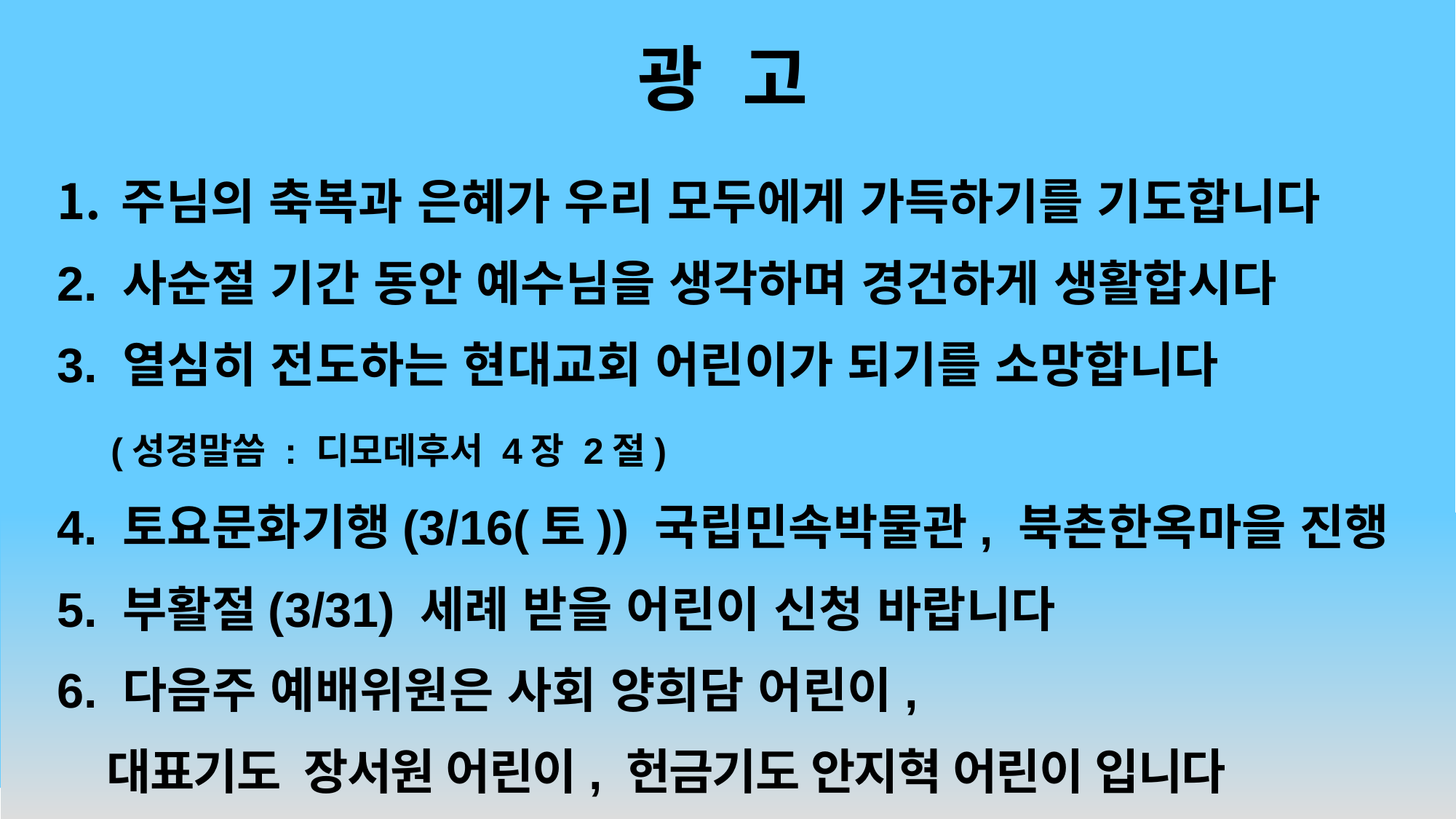

# 광  고
주님의 축복과 은혜가 우리 모두에게 가득하기를 기도합니다
2. 사순절 기간 동안 예수님을 생각하며 경건하게 생활합시다
3. 열심히 전도하는 현대교회 어린이가 되기를 소망합니다
    (성경말씀 : 디모데후서 4장 2절)
4. 토요문화기행(3/16(토)) 국립민속박물관, 북촌한옥마을 진행
5. 부활절(3/31) 세례 받을 어린이 신청 바랍니다
6. 다음주 예배위원은 사회 양희담 어린이,
   대표기도  장서원 어린이, 헌금기도 안지혁 어린이 입니다